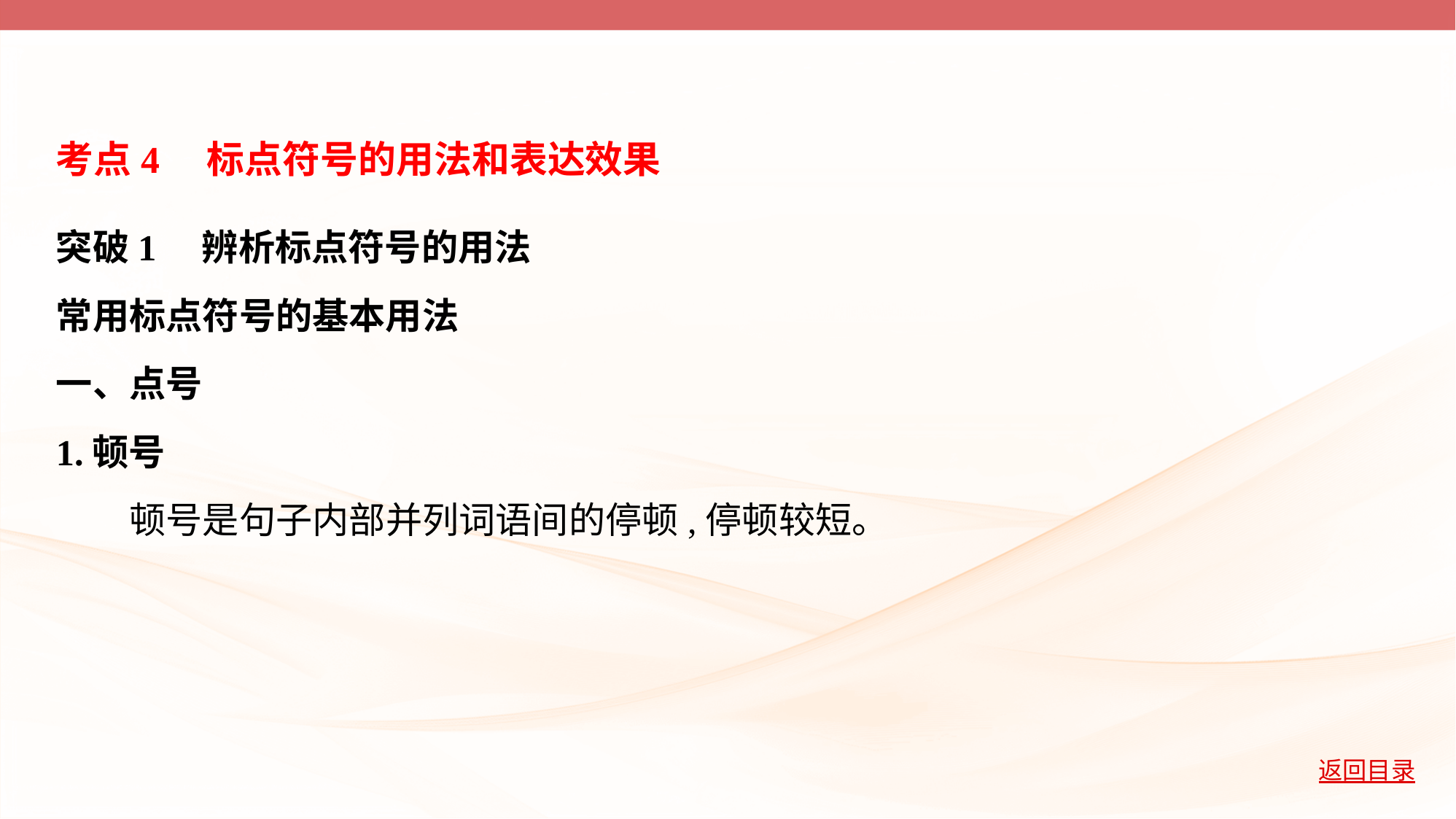

考点4　标点符号的用法和表达效果
突破1　辨析标点符号的用法
常用标点符号的基本用法
一、点号
1.顿号
　　顿号是句子内部并列词语间的停顿,停顿较短。